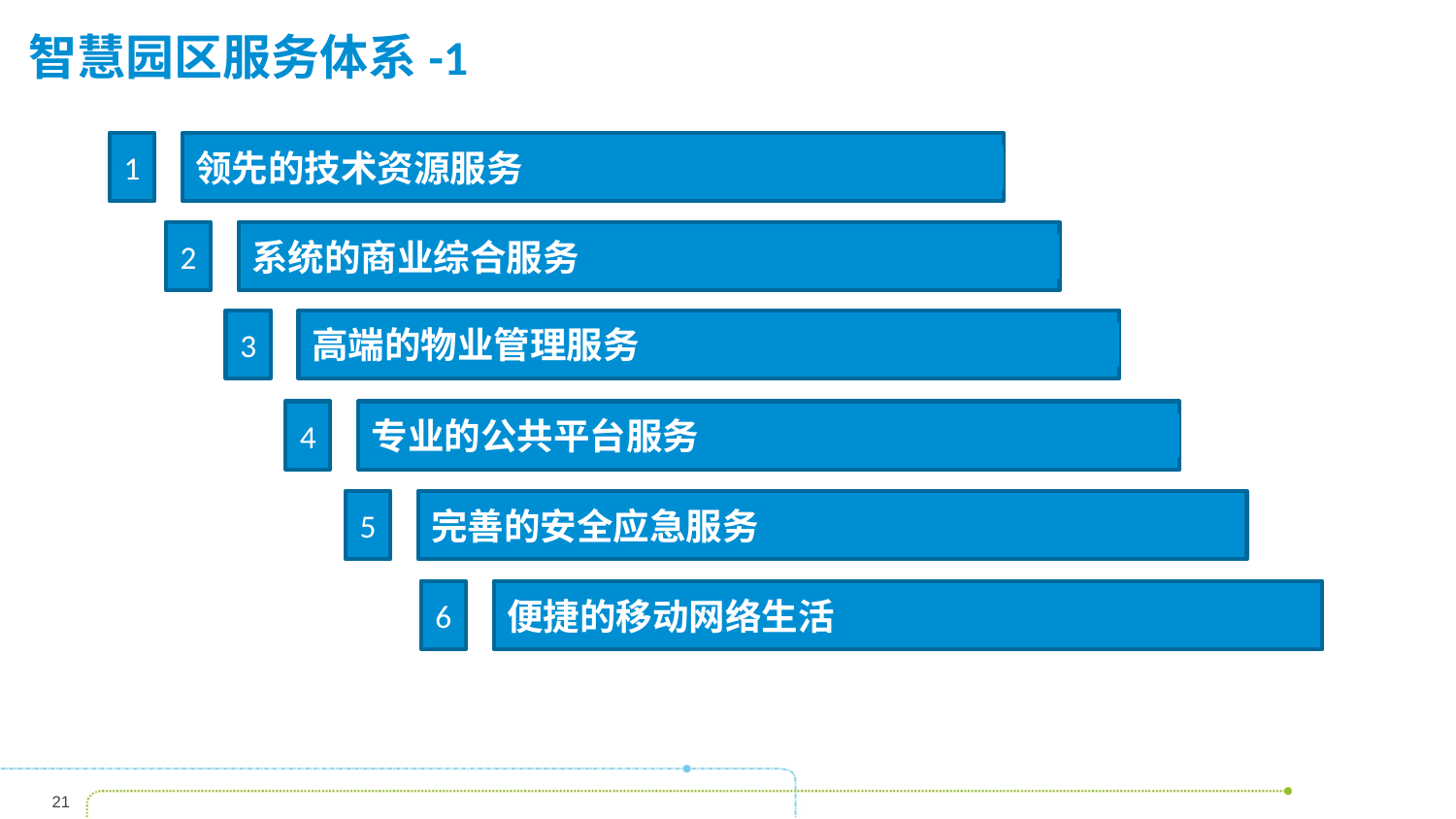

# 智慧园区服务体系-1
1

领先的技术资源服务
2

系统的商业综合服务
3

高端的物业管理服务
4

专业的公共平台服务
5

完善的安全应急服务
6

便捷的移动网络生活